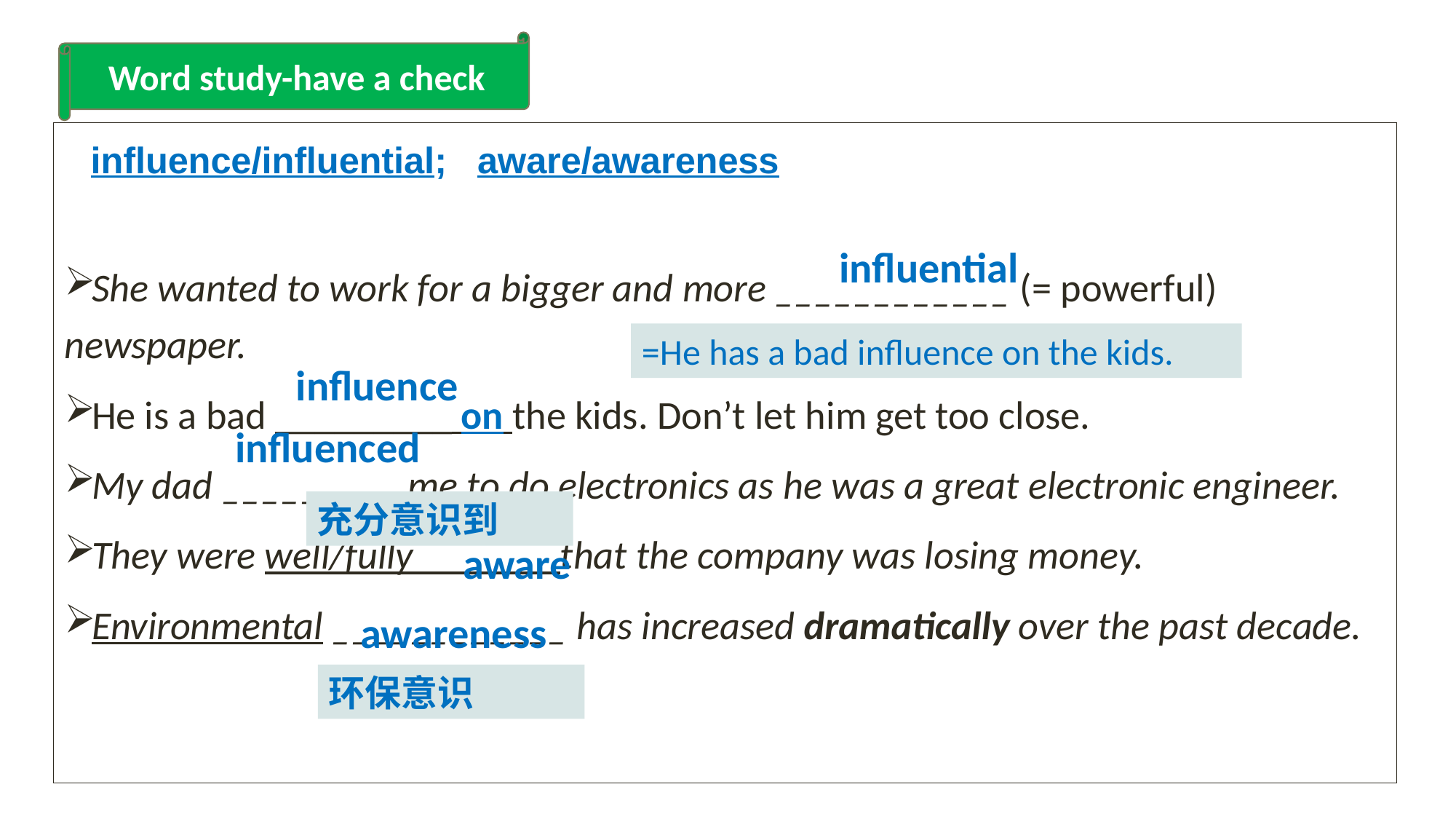

Word study-have a check
   influence/influential;   aware/awareness

She wanted to work for a bigger and more ____________ (= powerful) newspaper.
He is a bad _________ on the kids. Don’t let him get too close.
My dad _________ me to do electronics as he was a great electronic engineer.
They were well/fully _______that the company was losing money.
Environmental ____________ has increased dramatically over the past decade.

influential
=He has a bad influence on the kids.
influence
influenced
充分意识到
aware
awareness
环保意识